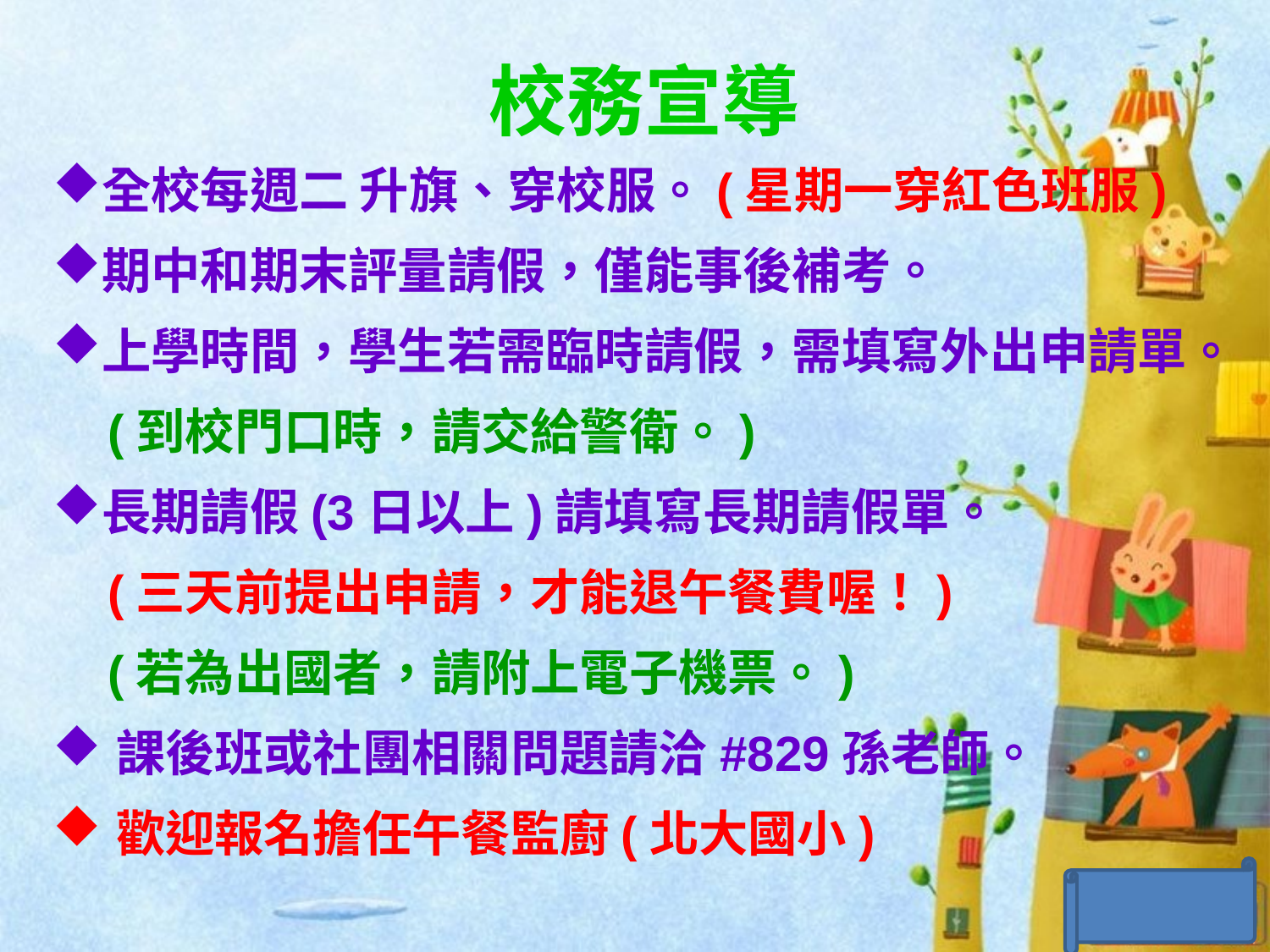

校務宣導
全校每週二 升旗、穿校服。(星期一穿紅色班服)
期中和期末評量請假，僅能事後補考。
上學時間，學生若需臨時請假，需填寫外出申請單。
    (到校門口時，請交給警衛。)
長期請假(3日以上)請填寫長期請假單。
    (三天前提出申請，才能退午餐費喔！)
    (若為出國者，請附上電子機票。)
課後班或社團相關問題請洽#829孫老師。
歡迎報名擔任午餐監廚(北大國小)